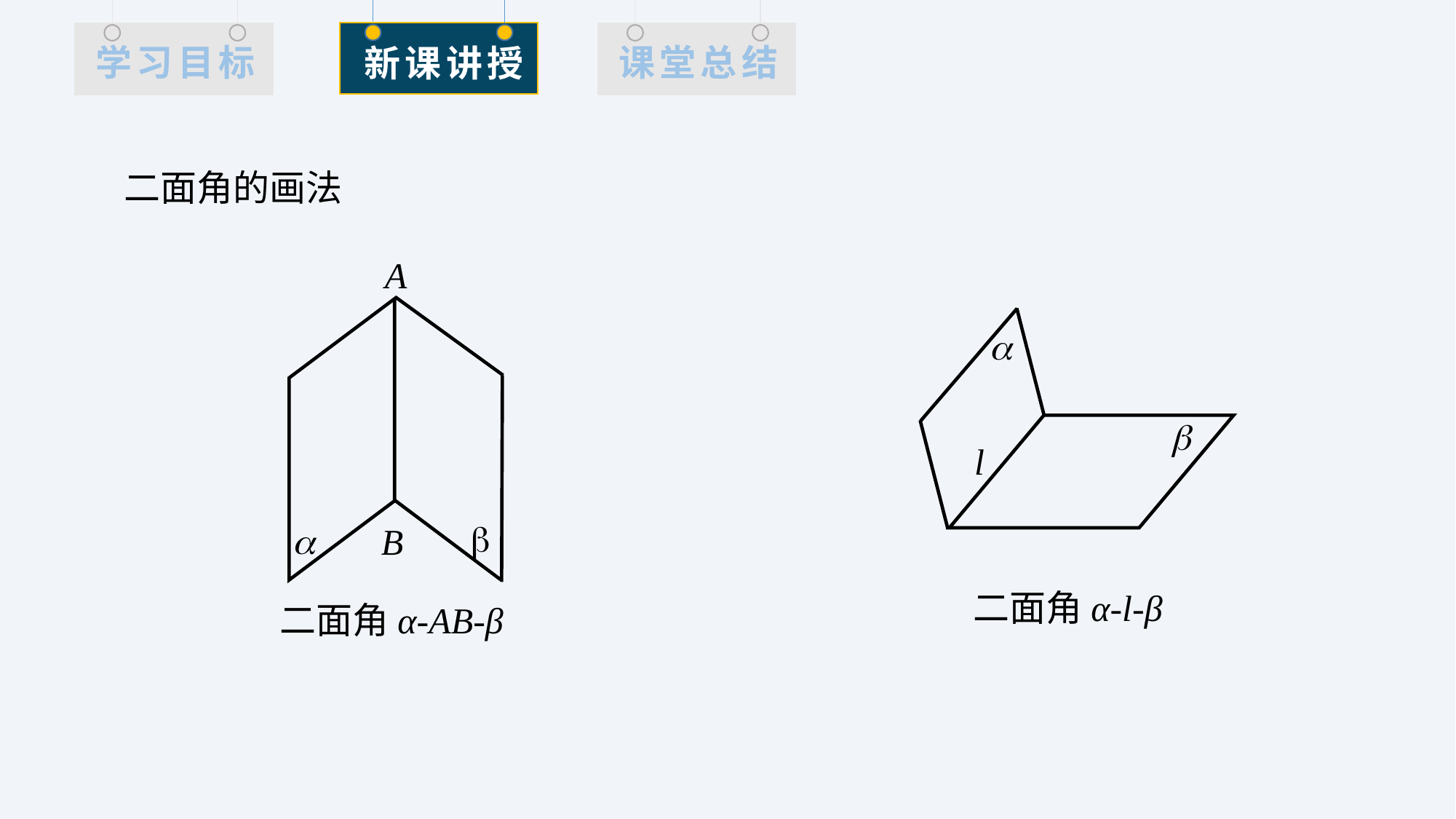

二面角的画法
A

B
β
α
α
β

l
二面角α-l-β
二面角α-AB-β